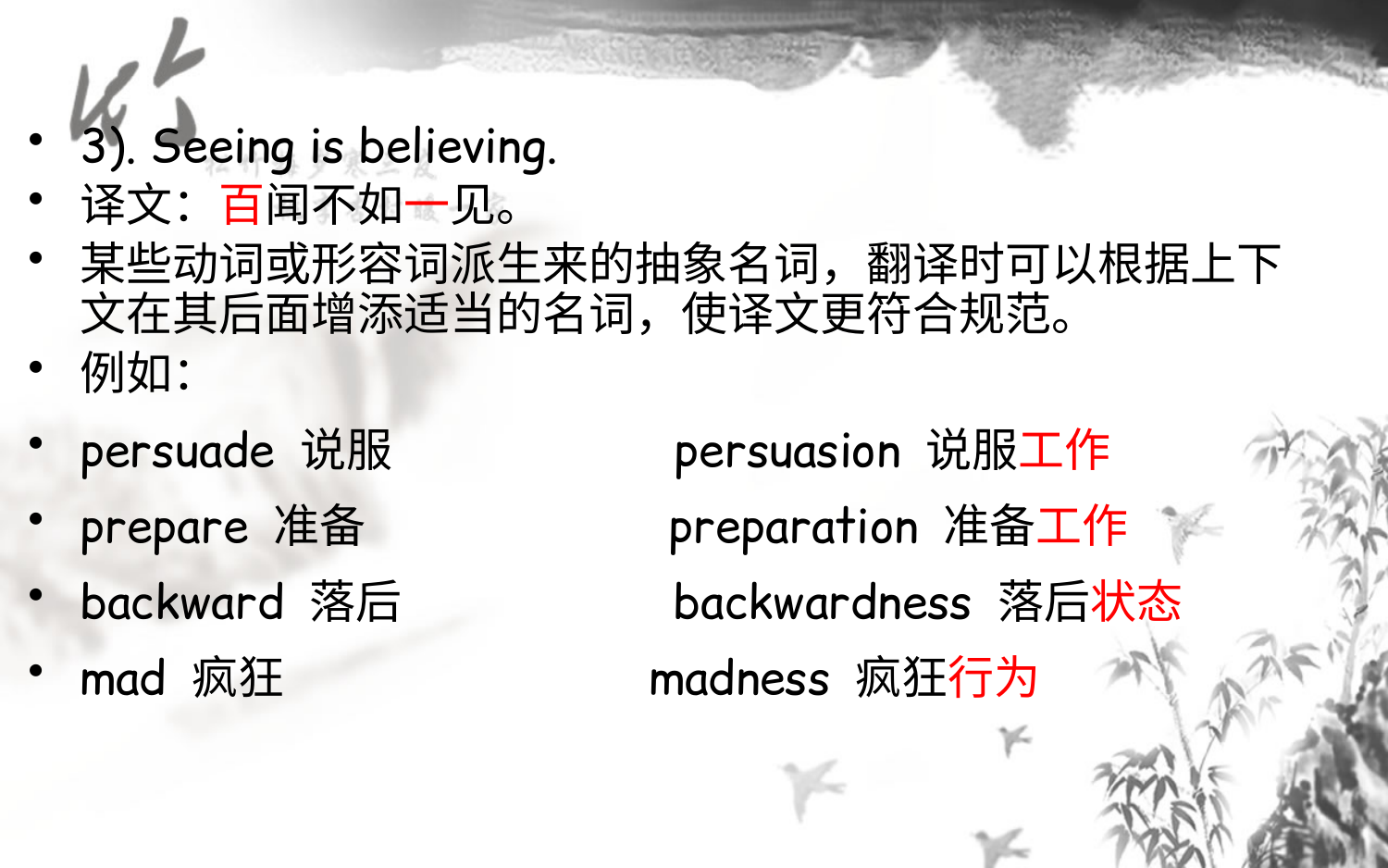

3). Seeing is believing.
译文：百闻不如一见。
某些动词或形容词派生来的抽象名词，翻译时可以根据上下文在其后面增添适当的名词，使译文更符合规范。
例如：
persuade 说服                          persuasion 说服工作
prepare 准备                            preparation 准备工作
backward 落后                         backwardness 落后状态
mad 疯狂                                  madness 疯狂行为